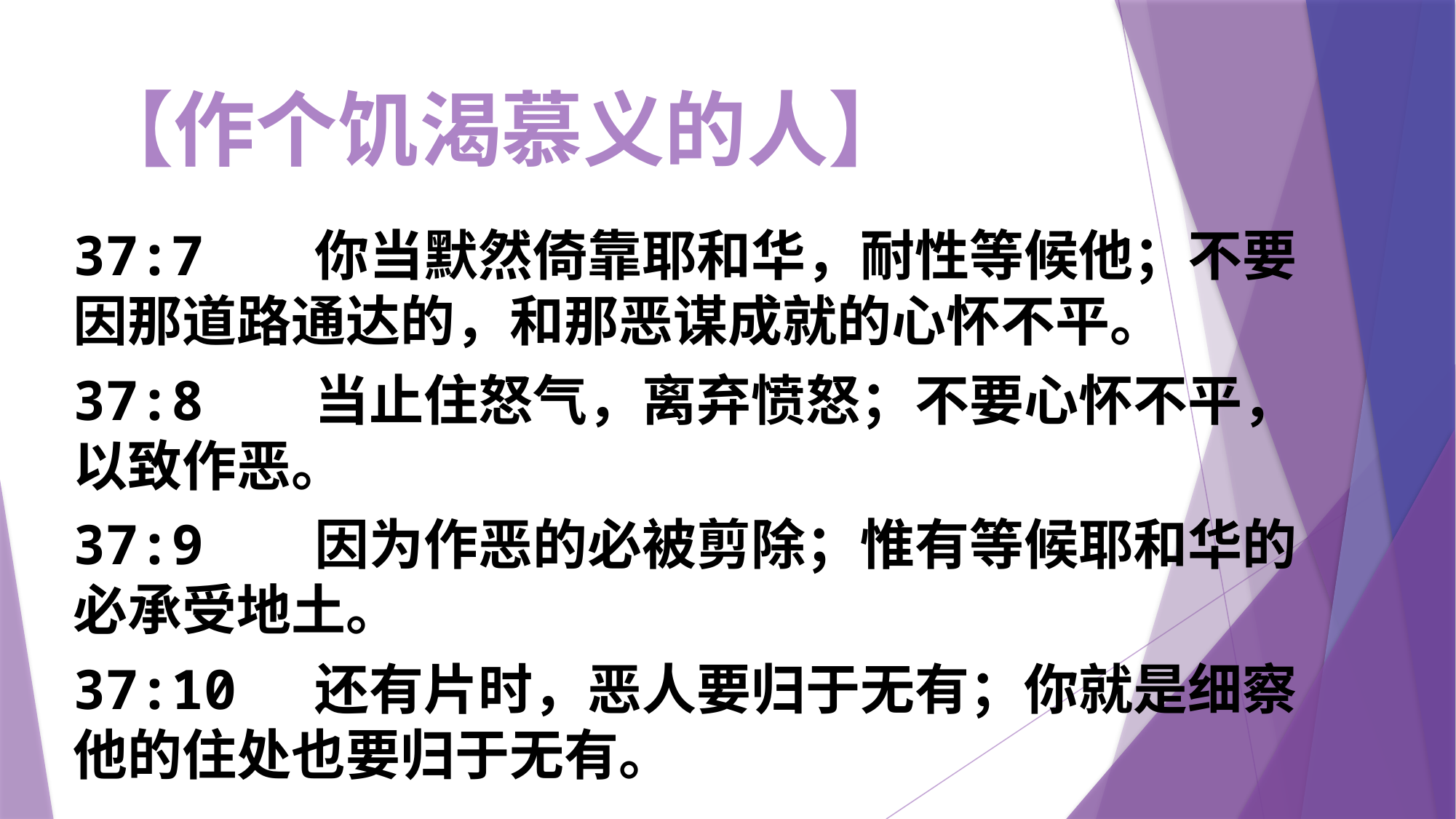

# 【作个饥渴慕义的人】
37:7   你当默然倚靠耶和华，耐性等候他；不要因那道路通达的，和那恶谋成就的心怀不平。
37:8   当止住怒气，离弃愤怒；不要心怀不平，以致作恶。
37:9   因为作恶的必被剪除；惟有等候耶和华的必承受地土。
37:10  还有片时，恶人要归于无有；你就是细察他的住处也要归于无有。